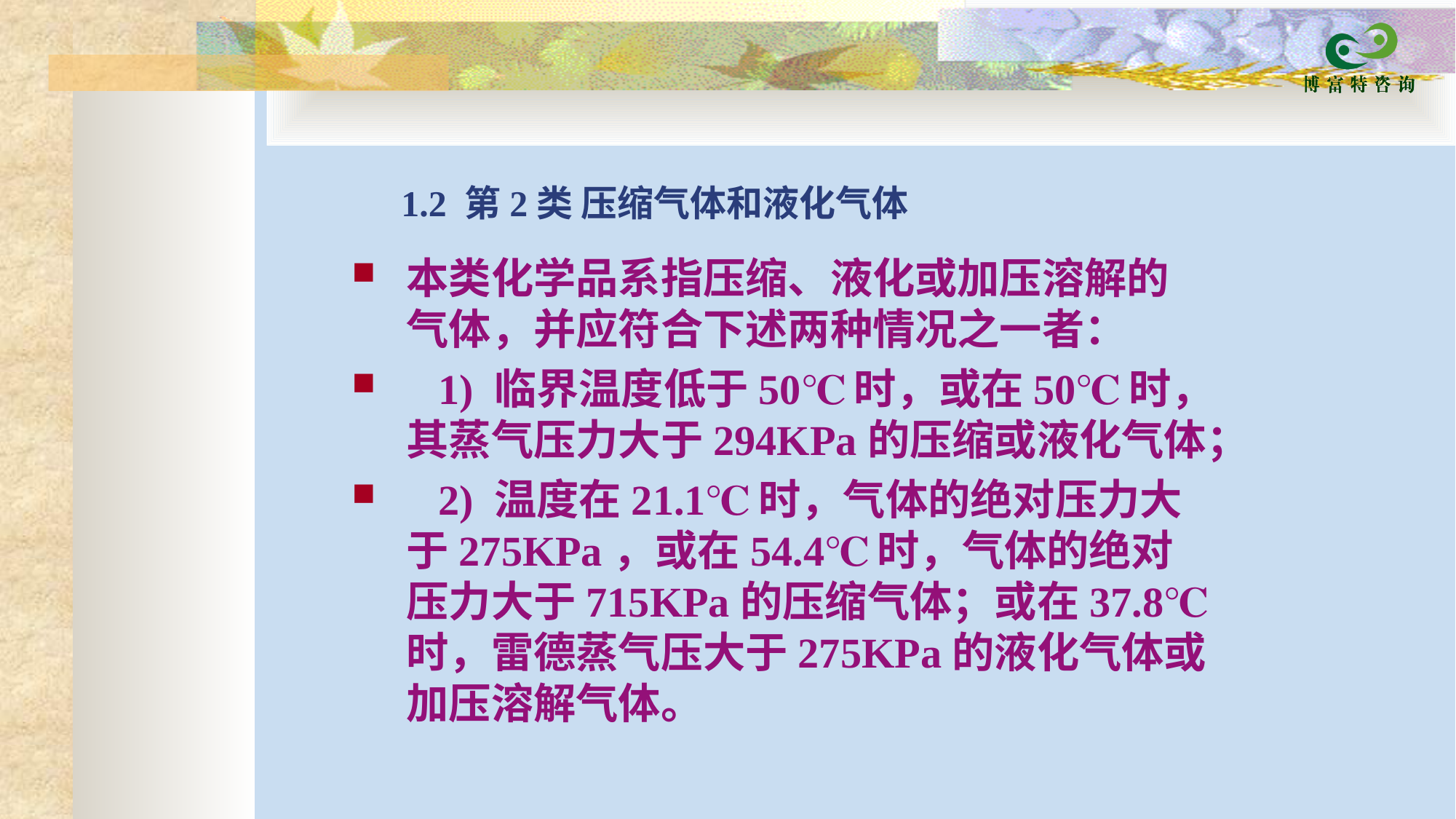

# 1.2 第2类 压缩气体和液化气体
本类化学品系指压缩、液化或加压溶解的气体，并应符合下述两种情况之一者：
   1) 临界温度低于50℃时，或在50℃时，其蒸气压力大于294KPa的压缩或液化气体；
   2) 温度在21.1℃时，气体的绝对压力大于275KPa，或在54.4℃时，气体的绝对压力大于715KPa的压缩气体；或在37.8℃时，雷德蒸气压大于275KPa的液化气体或加压溶解气体。